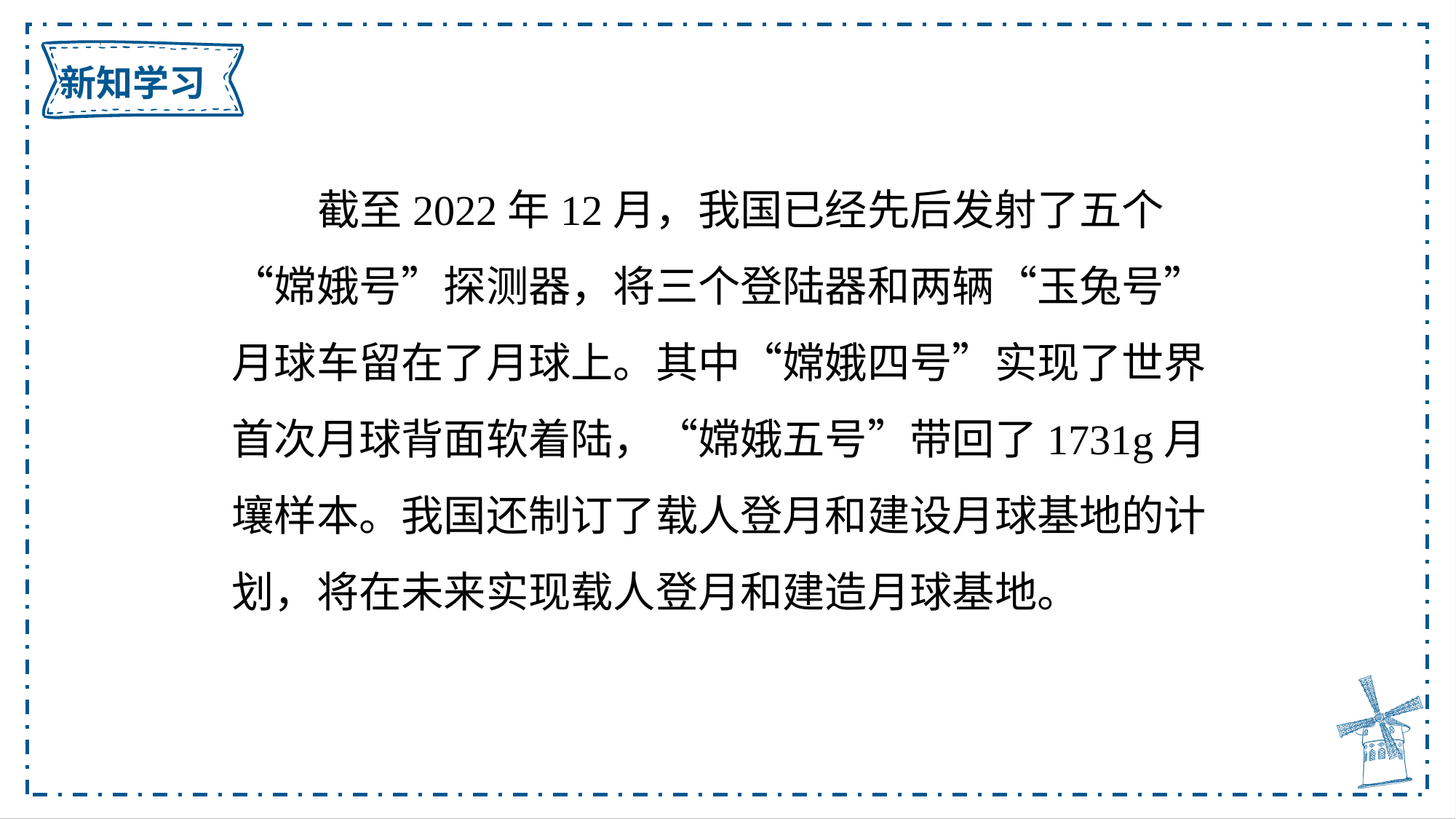

截至2022年12月，我国已经先后发射了五个“嫦娥号”探测器，将三个登陆器和两辆“玉兔号”月球车留在了月球上。其中“嫦娥四号”实现了世界首次月球背面软着陆，“嫦娥五号”带回了1731g月壤样本。我国还制订了载人登月和建设月球基地的计划，将在未来实现载人登月和建造月球基地。